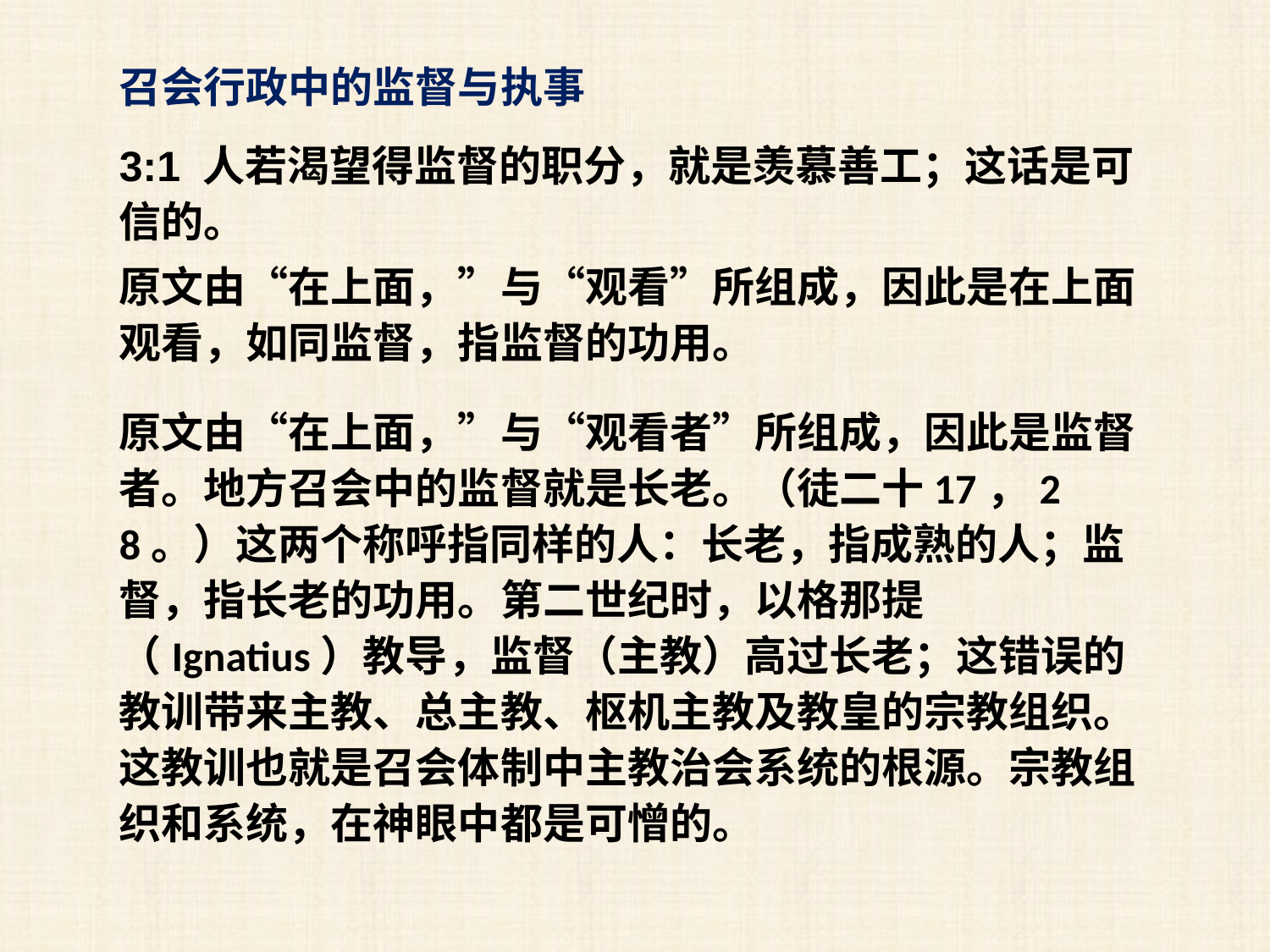

召会行政中的监督与执事
3:1 人若渴望得监督的职分，就是羡慕善工；这话是可信的。
原文由“在上面，”与“观看”所组成，因此是在上面观看，如同监督，指监督的功用。
原文由“在上面，”与“观看者”所组成，因此是监督者。地方召会中的监督就是长老。（徒二十17，28。）这两个称呼指同样的人：长老，指成熟的人；监督，指长老的功用。第二世纪时，以格那提（Ignatius）教导，监督（主教）高过长老；这错误的教训带来主教、总主教、枢机主教及教皇的宗教组织。这教训也就是召会体制中主教治会系统的根源。宗教组织和系统，在神眼中都是可憎的。